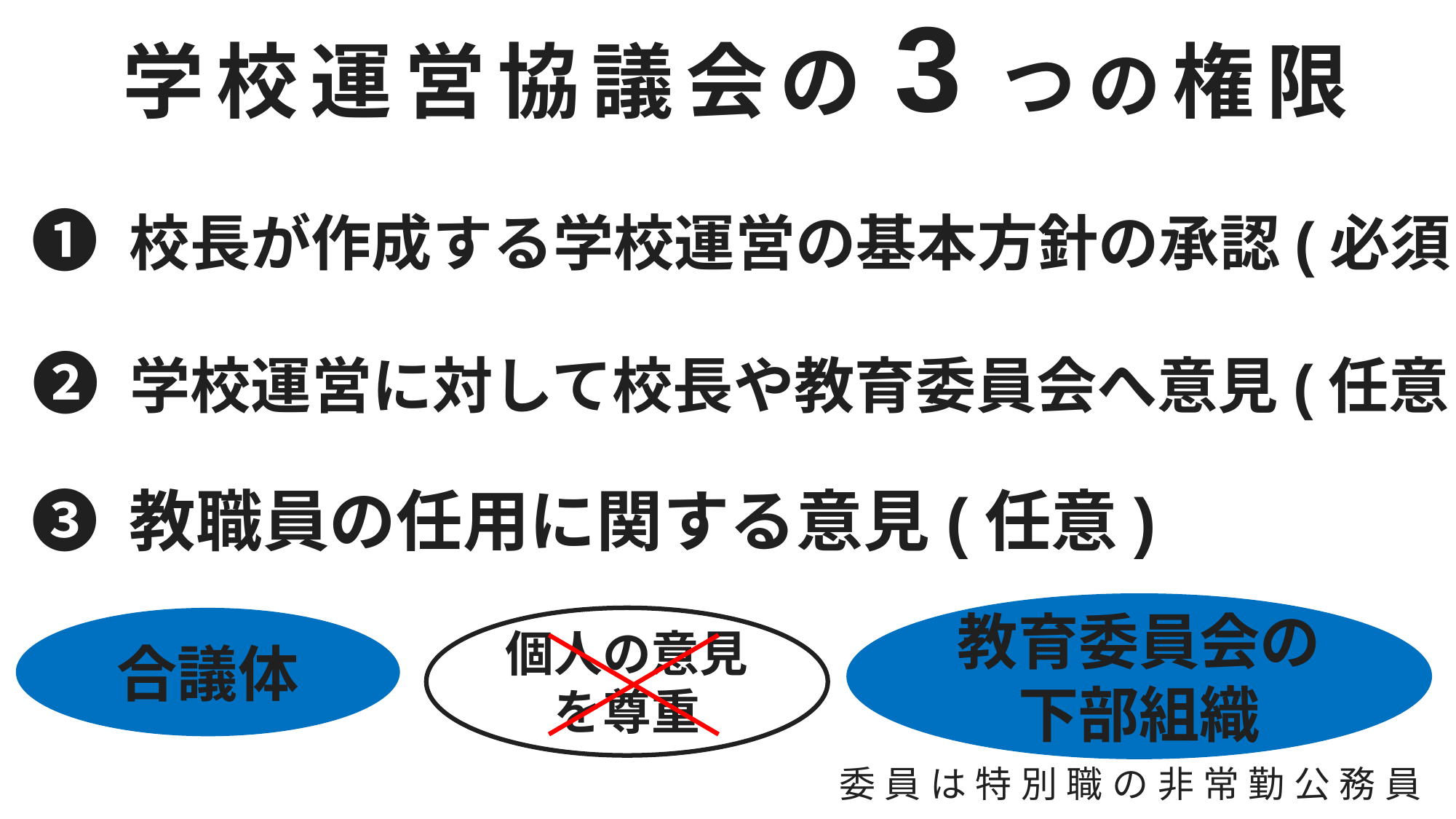

学校運営協議会の3つの権限
❶ 校長が作成する学校運営の基本方針の承認(必須)
➋ 学校運営に対して校長や教育委員会へ意見(任意)
➌ 教職員の任用に関する意見(任意)

教育委員会の下部組織
個人の意見を尊重
合議体
委員は特別職の非常勤公務員